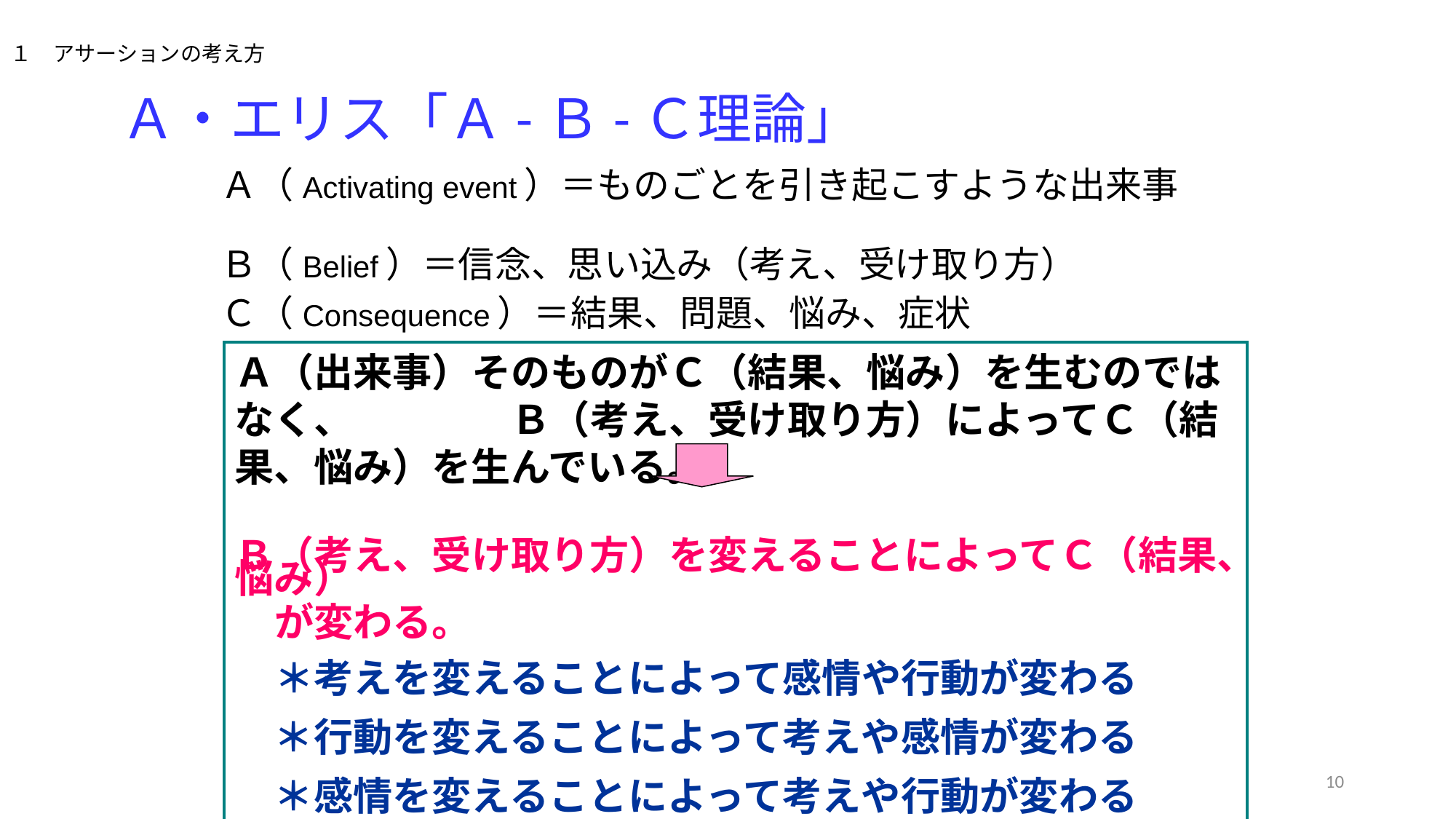

１　アサーションの考え方
Ａ・エリス「Ａ-Ｂ-Ｃ理論」
Ａ（Activating event）＝ものごとを引き起こすような出来事
Ｂ（Belief）＝信念、思い込み（考え、受け取り方）
Ｃ（Consequence）＝結果、問題、悩み、症状
Ａ（出来事）そのものがＣ（結果、悩み）を生むのではなく、　　　　Ｂ（考え、受け取り方）によってＣ（結果、悩み）を生んでいる。

Ｂ（考え、受け取り方）を変えることによってＣ（結果、悩み）
　が変わる。
　＊考えを変えることによって感情や行動が変わる
　＊行動を変えることによって考えや感情が変わる
　＊感情を変えることによって考えや行動が変わる

10